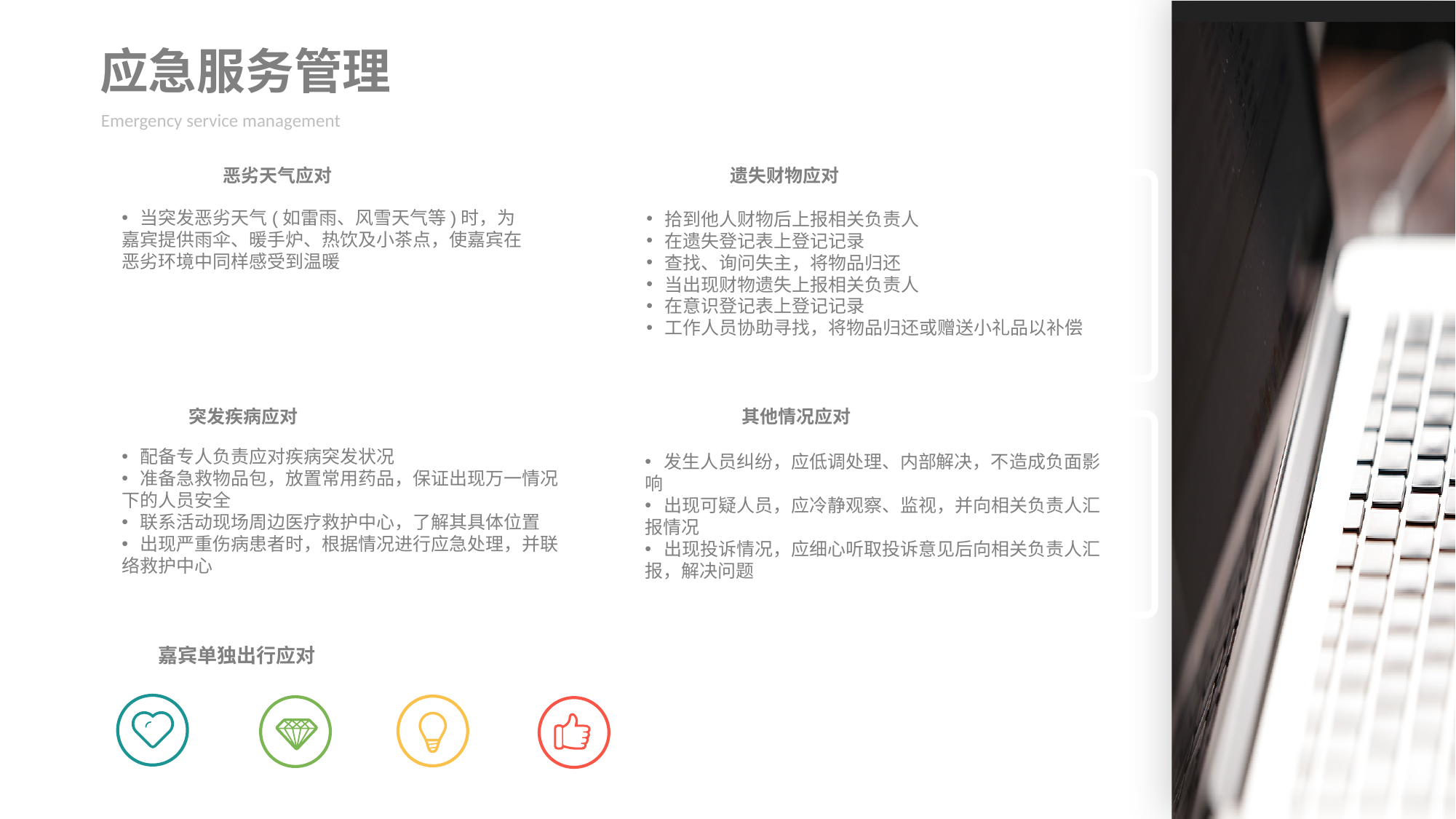

应急服务管理
Emergency service management
恶劣天气应对
遗失财物应对

  当突发恶劣天气(如雷雨、风雪天气等)时，为嘉宾提供雨伞、暖手炉、热饮及小茶点，使嘉宾在恶劣环境中同样感受到温暖
  拾到他人财物后上报相关负责人
  在遗失登记表上登记记录
  查找、询问失主，将物品归还
  当出现财物遗失上报相关负责人
  在意识登记表上登记记录
  工作人员协助寻找，将物品归还或赠送小礼品以补偿

突发疾病应对
其他情况应对

  配备专人负责应对疾病突发状况
  准备急救物品包，放置常用药品，保证出现万一情况下的人员安全
  联系活动现场周边医疗救护中心，了解其具体位置
  出现严重伤病患者时，根据情况进行应急处理，并联络救护中心
  发生人员纠纷，应低调处理、内部解决，不造成负面影响
  出现可疑人员，应冷静观察、监视，并向相关负责人汇报情况
  出现投诉情况，应细心听取投诉意见后向相关负责人汇报，解决问题

嘉宾单独出行应对